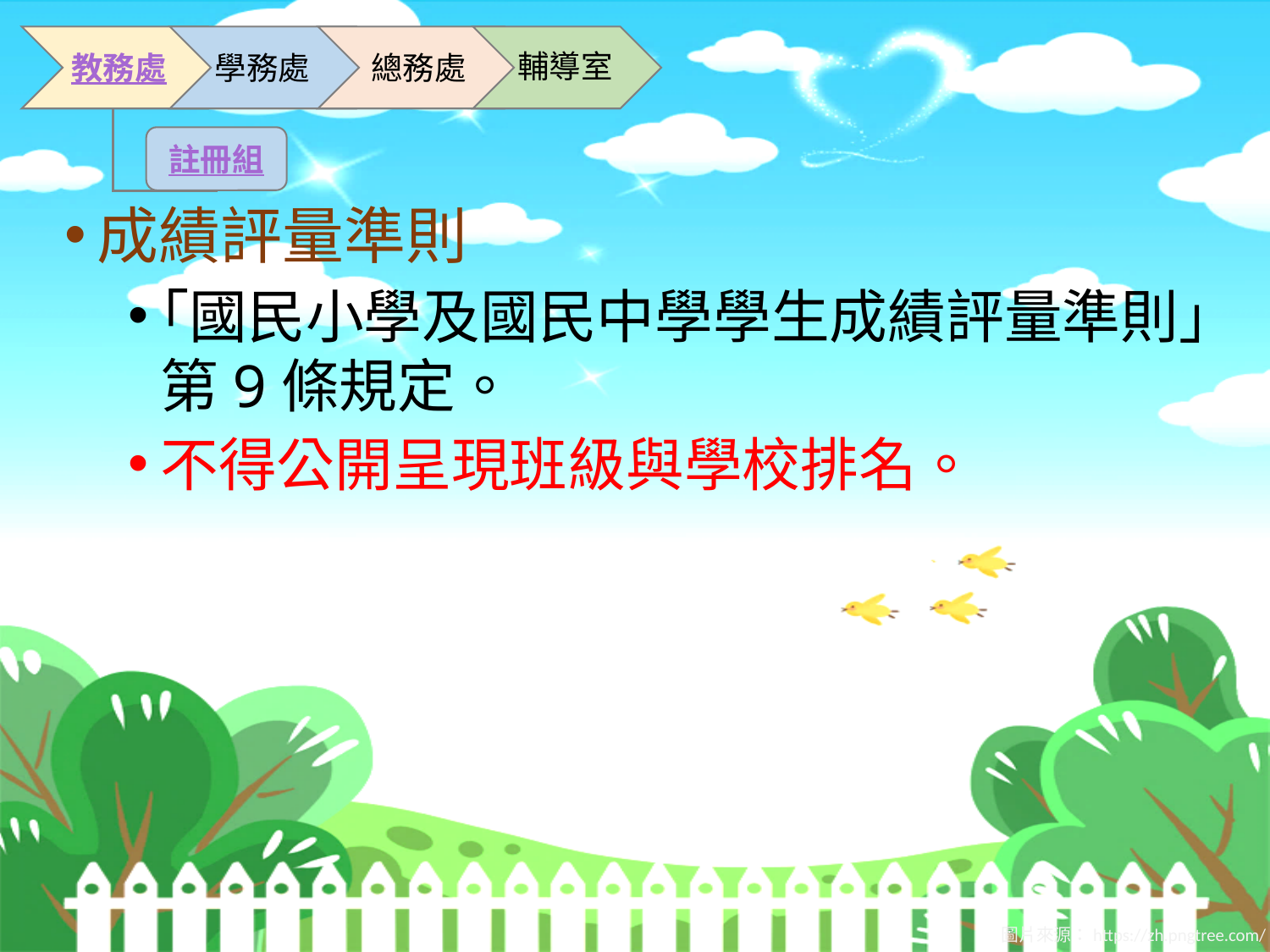

輔導室
教務處
學務處
總務處
註冊組
成績評量準則
｢國民小學及國民中學學生成績評量準則｣第9條規定。
不得公開呈現班級與學校排名。